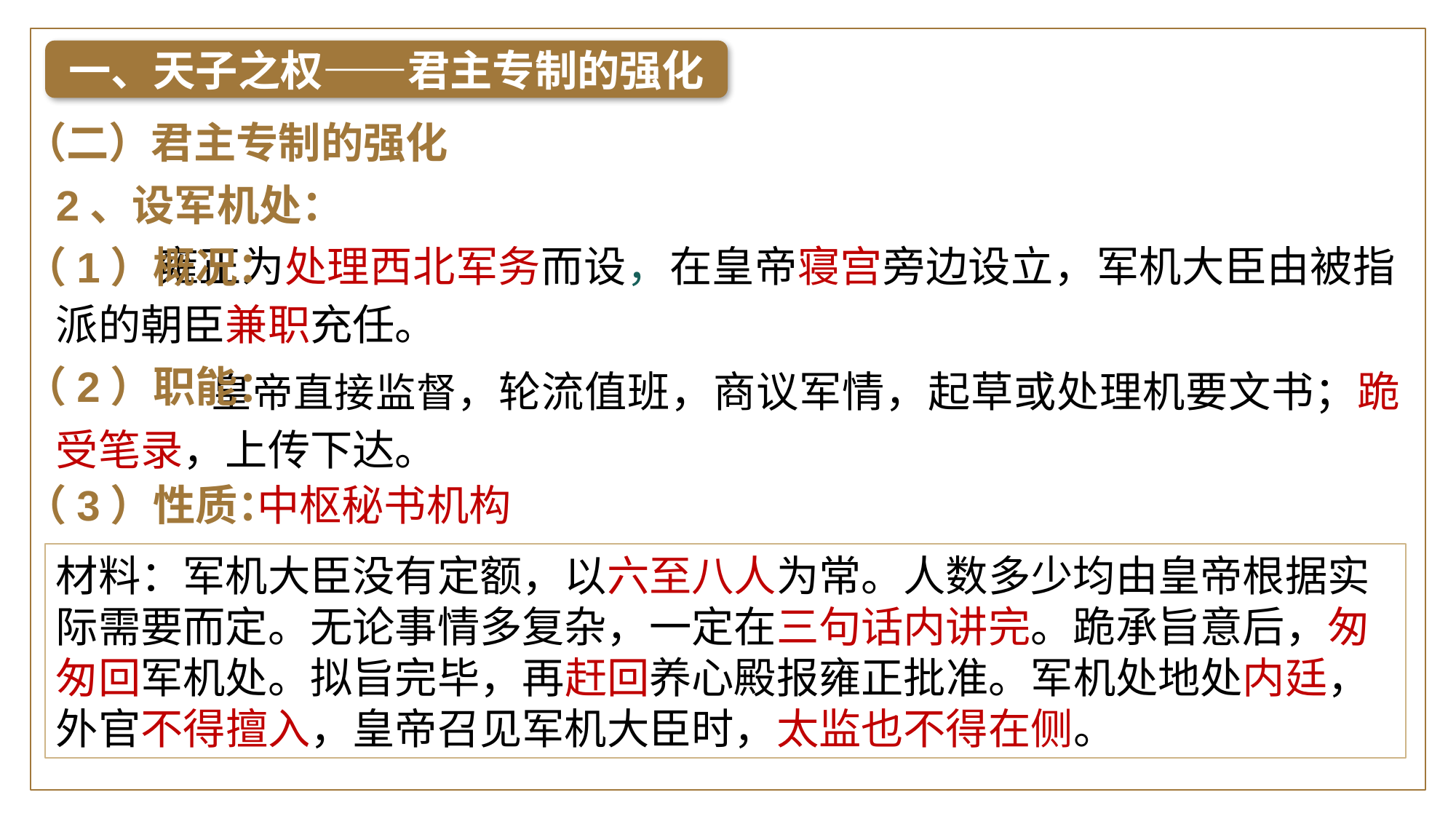

一、天子之权——君主专制的强化
（二）君主专制的强化
2、设军机处：
         雍正为处理西北军务而设，在皇帝寝宫旁边设立，军机大臣由被指派的朝臣兼职充任。
（1）概况：
               皇帝直接监督，轮流值班，商议军情，起草或处理机要文书；跪受笔录，上传下达。
（2）职能：
（3）性质：
中枢秘书机构
材料：军机大臣没有定额，以六至八人为常。人数多少均由皇帝根据实际需要而定。无论事情多复杂，一定在三句话内讲完。跪承旨意后，匆匆回军机处。拟旨完毕，再赶回养心殿报雍正批准。军机处地处内廷，外官不得擅入，皇帝召见军机大臣时，太监也不得在侧。